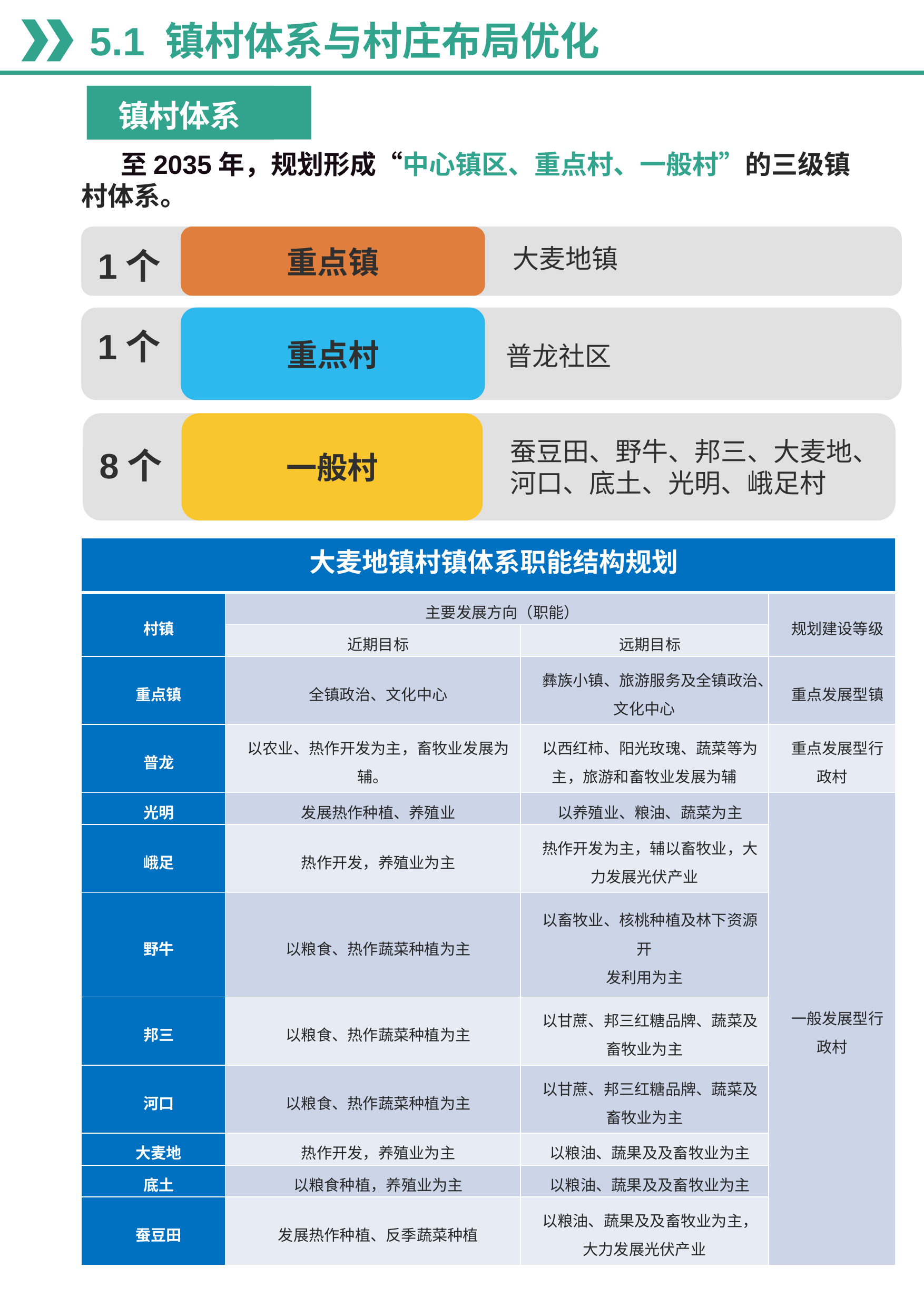

5.1 镇村体系与村庄布局优化

镇村体系

至2035年，规划形成“中心镇区、重点村、一般村”的三级镇村体系。

重点镇
大麦地镇

1个

重点村
1个
普龙社区

一般村
蚕豆田、野牛、邦三、大麦地、河口、底土、光明、峨足村
8个
| 大麦地镇村镇体系职能结构规划 |  |  |  |
| --- | --- | --- | --- |
| 村镇 | 主要发展方向（职能） |  | 规划建设等级 |
|  | 近期目标 | 远期目标 |  |
| 重点镇 | 全镇政治、文化中心 | 彝族小镇、旅游服务及全镇政治、文化中心 | 重点发展型镇 |
| 普龙 | 以农业、热作开发为主，畜牧业发展为辅。 | 以西红柿、阳光玫瑰、蔬菜等为主，旅游和畜牧业发展为辅 | 重点发展型行政村 |
| 光明 | 发展热作种植、养殖业 | 以养殖业、粮油、蔬菜为主 | 一般发展型行政村 |
| 峨足 | 热作开发，养殖业为主 | 热作开发为主，辅以畜牧业，大力发展光伏产业 |  |
| 野牛 | 以粮食、热作蔬菜种植为主 | 以畜牧业、核桃种植及林下资源开 发利用为主 |  |
| 邦三 | 以粮食、热作蔬菜种植为主 | 以甘蔗、邦三红糖品牌、蔬菜及畜牧业为主 |  |
| 河口 | 以粮食、热作蔬菜种植为主 | 以甘蔗、邦三红糖品牌、蔬菜及畜牧业为主 |  |
| 大麦地 | 热作开发，养殖业为主 | 以粮油、蔬果及及畜牧业为主 |  |
| 底土 | 以粮食种植，养殖业为主 | 以粮油、蔬果及及畜牧业为主 |  |
| 蚕豆田 | 发展热作种植、反季蔬菜种植 | 以粮油、蔬果及及畜牧业为主，大力发展光伏产业 |  |